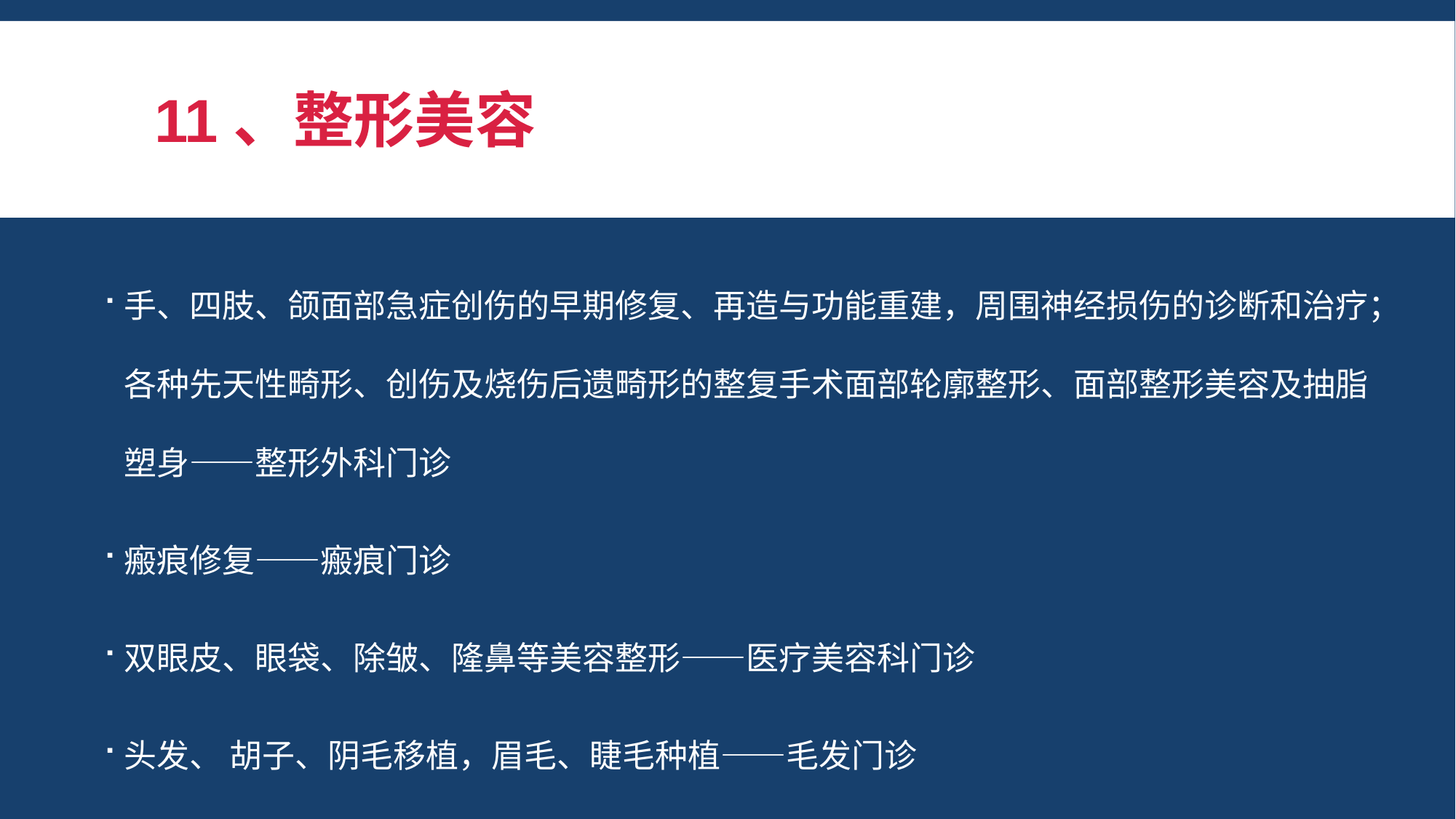

# 11、整形美容
手、四肢、颌面部急症创伤的早期修复、再造与功能重建，周围神经损伤的诊断和治疗；各种先天性畸形、创伤及烧伤后遗畸形的整复手术面部轮廓整形、面部整形美容及抽脂塑身——整形外科门诊
瘢痕修复——瘢痕门诊
双眼皮、眼袋、除皱、隆鼻等美容整形——医疗美容科门诊
头发、 胡子、阴毛移植，眉毛、睫毛种植——毛发门诊